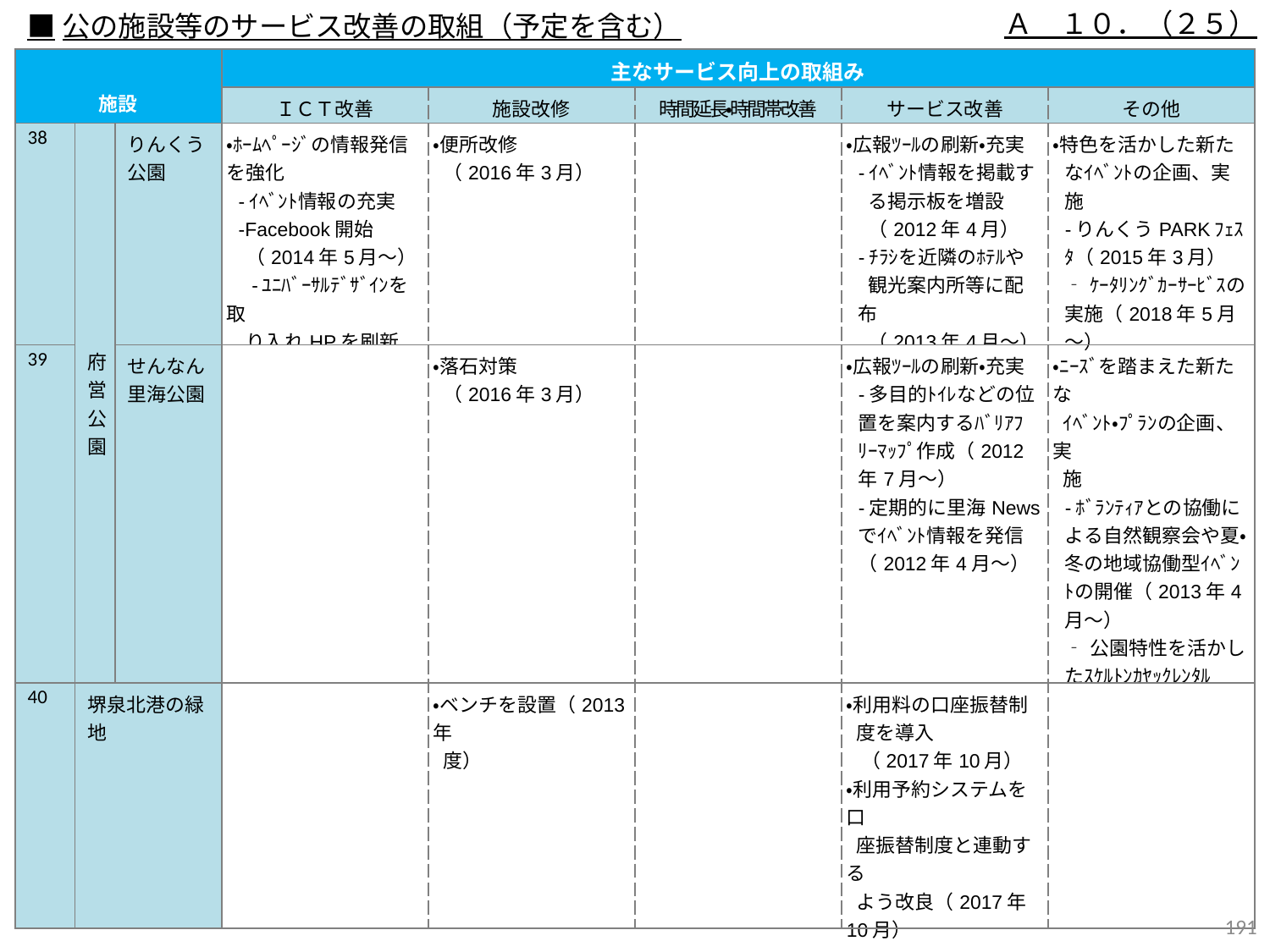

Ａ　１０．（２５）
■公の施設等のサービス改善の取組（予定を含む）
| 施設 |  |  | 主なサービス向上の取組み |  |  |  |  |
| --- | --- | --- | --- | --- | --- | --- | --- |
|  |  |  | ＩＣＴ改善 | 施設改修 | 時間延長・時間帯改善 | サービス改善 | その他 |
| 38 | 府営公園 | りんくう公園 | ・ﾎｰﾑﾍﾟｰｼﾞの情報発信を強化 -ｲﾍﾞﾝﾄ情報の充実 -Facebook開始 　（2014年5月～） 　-ﾕﾆﾊﾞｰｻﾙﾃﾞｻﾞｲﾝを取 り入れHPを刷新 （2014年12月～） | ・便所改修 （2016年3月） |  | ・広報ﾂｰﾙの刷新・充実 -ｲﾍﾞﾝﾄ情報を掲載す る掲示板を増設 （2012年4月） -ﾁﾗｼを近隣のﾎﾃﾙや 観光案内所等に配布 （2013年4月～） | ・特色を活かした新たなｲﾍﾞﾝﾄの企画、実施 -りんくうPARKﾌｪｽﾀ（2015年3月） ‐ｹｰﾀﾘﾝｸﾞｶｰｻｰﾋﾞｽの実施（2018年5月～） |
| 39 |  | せんなん里海公園 |  | ・落石対策 （2016年3月） |  | ・広報ﾂｰﾙの刷新・充実 -多目的ﾄｲﾚなどの位置を案内するﾊﾞﾘｱﾌﾘｰﾏｯﾌﾟ作成（2012年7月～） -定期的に里海Newsでｲﾍﾞﾝﾄ情報を発信（2012年4月～） | ・ﾆｰｽﾞを踏まえた新たな ｲﾍﾞﾝﾄ・ﾌﾟﾗﾝの企画、実 施 -ﾎﾞﾗﾝﾃｨｱとの協働による自然観察会や夏・冬の地域協働型ｲﾍﾞﾝﾄの開催（2013年4月～） ‐公園特性を活かしたｽｹﾙﾄﾝｶﾔｯｸﾚﾝﾀﾙ（2018年4月～） |
| 40 | 堺泉北港の緑地 |  |  | ・ベンチを設置（2013年 度） |  | ・利用料の口座振替制 度を導入 （2017年10月） ・利用予約システムを口　 座振替制度と連動する よう改良（2017年10月） |  |
191